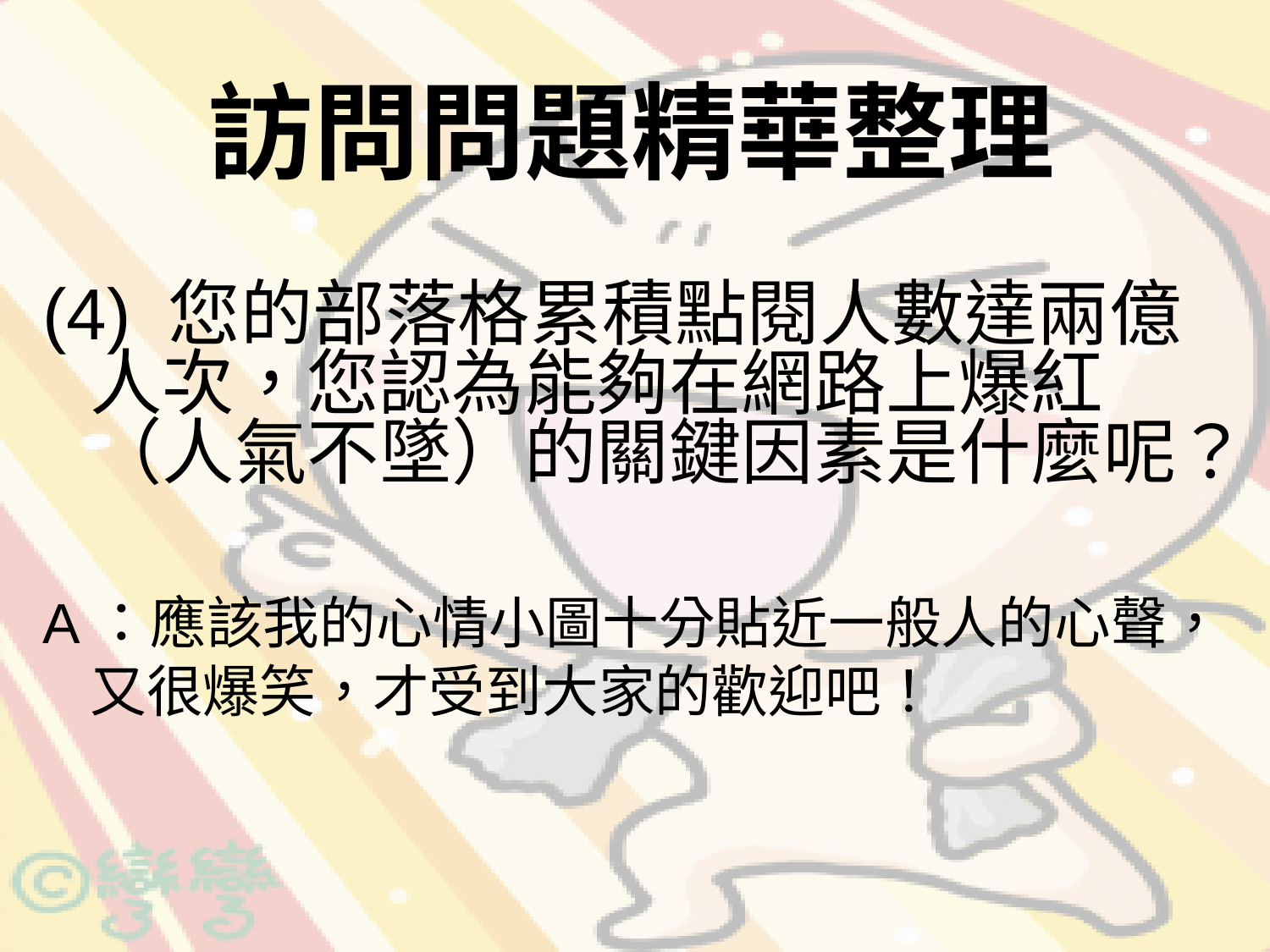

# 訪問問題精華整理
(4) 您的部落格累積點閱人數達兩億人次，您認為能夠在網路上爆紅（人氣不墜）的關鍵因素是什麼呢？

A：應該我的心情小圖十分貼近一般人的心聲，又很爆笑，才受到大家的歡迎吧！